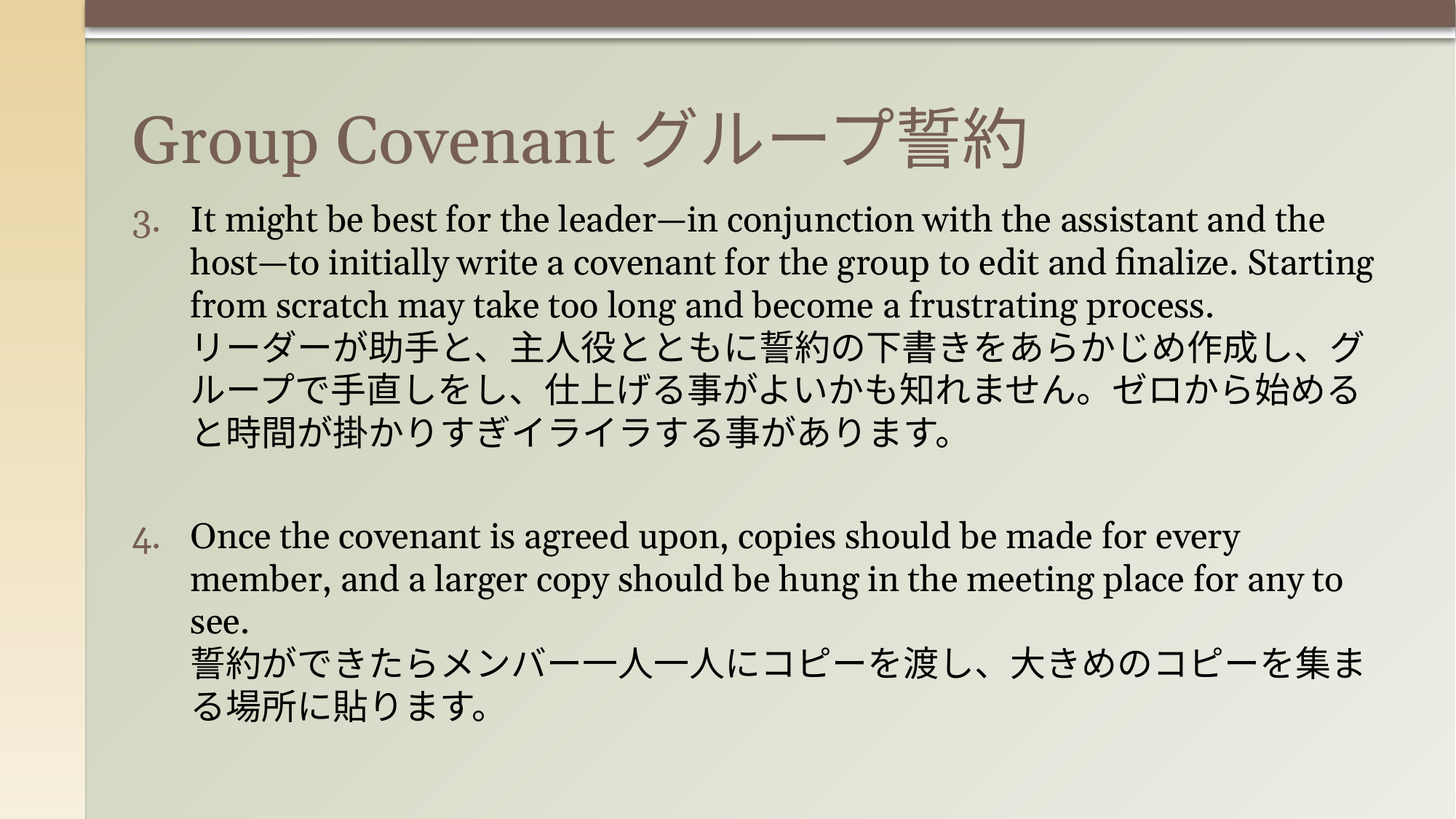

# Group Covenantグループ誓約
It might be best for the leader—in conjunction with the assistant and the host—to initially write a covenant for the group to edit and finalize. Starting from scratch may take too long and become a frustrating process.
リーダーが助手と、主人役とともに誓約の下書きをあらかじめ作成し、グループで手直しをし、仕上げる事がよいかも知れません。ゼロから始めると時間が掛かりすぎイライラする事があります。

Once the covenant is agreed upon, copies should be made for every member, and a larger copy should be hung in the meeting place for any to see.
誓約ができたらメンバー一人一人にコピーを渡し、大きめのコピーを集まる場所に貼ります。